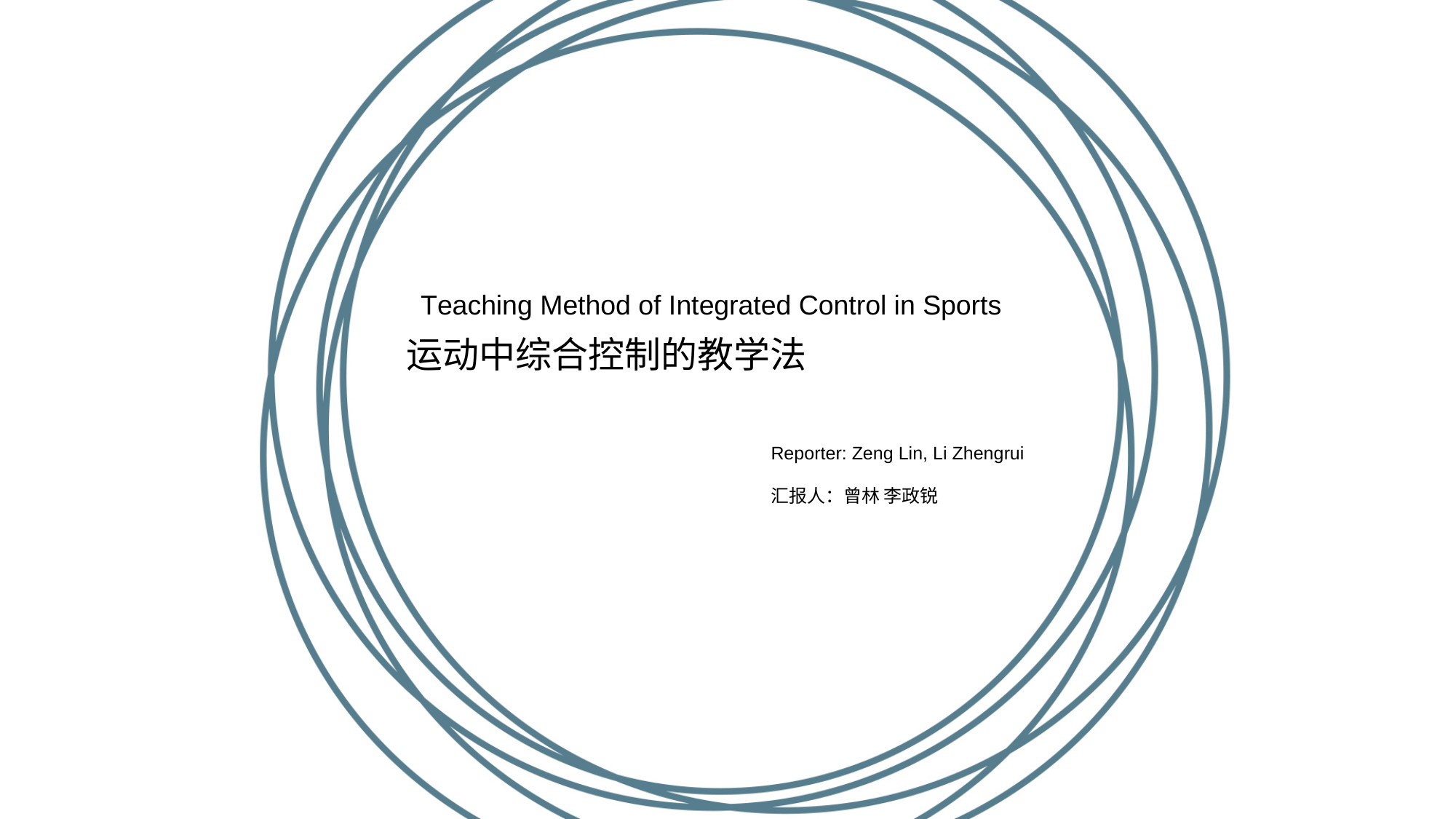

Teaching Method of Integrated Control in Sports
运动中综合控制的教学法

Reporter: Zeng Lin, Li Zhengrui

汇报人：曾林 李政锐